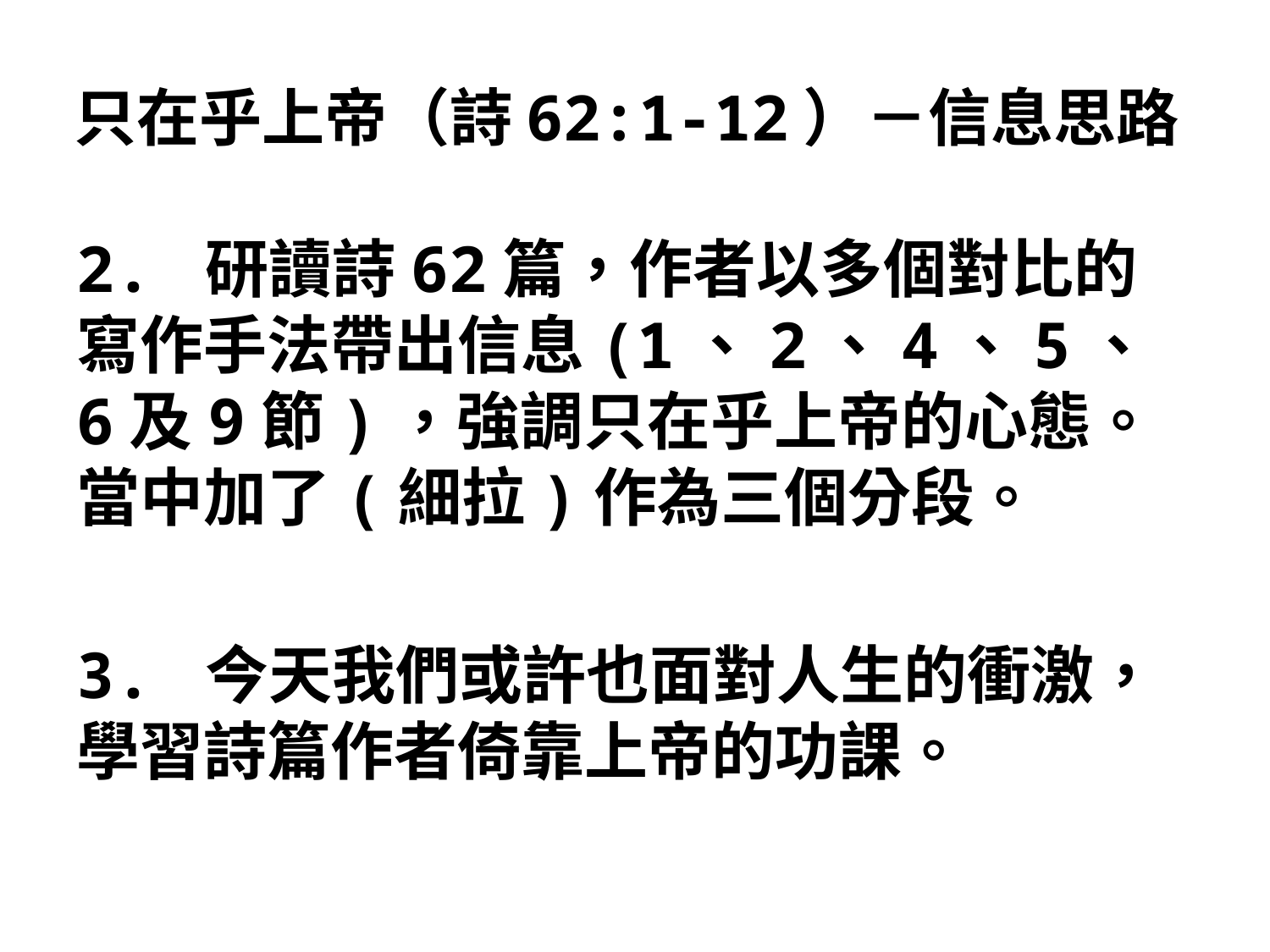

# 只在乎上帝（詩62:1-12）－信息思路
2. 研讀詩62篇，作者以多個對比的寫作手法帶出信息(1、2、4、5、6及9節)，強調只在乎上帝的心態。當中加了(細拉)作為三個分段。

3. 今天我們或許也面對人生的衝激，學習詩篇作者倚靠上帝的功課。